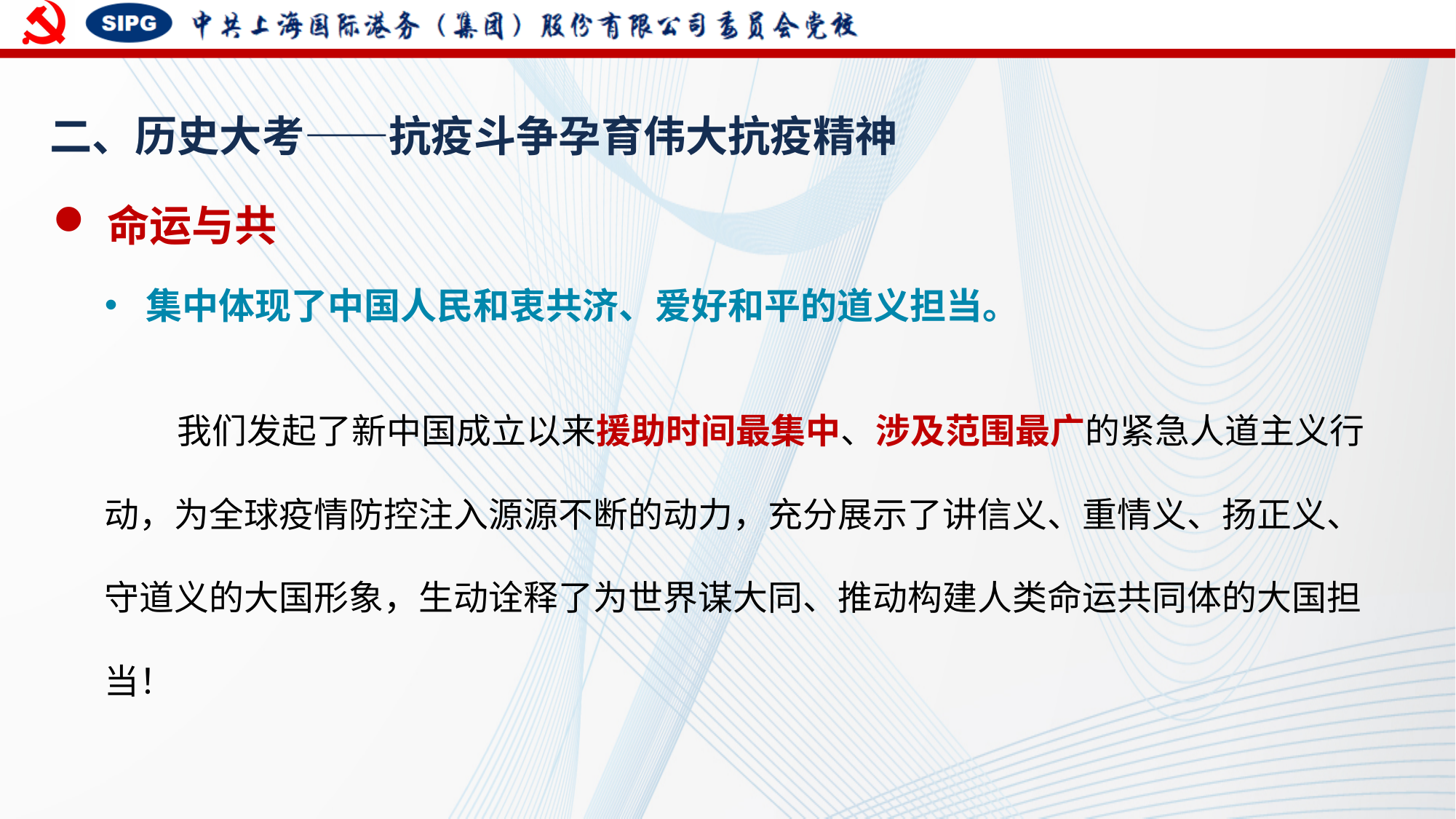

二、历史大考——抗疫斗争孕育伟大抗疫精神
命运与共
集中体现了中国人民和衷共济、爱好和平的道义担当。
  我们发起了新中国成立以来援助时间最集中、涉及范围最广的紧急人道主义行动，为全球疫情防控注入源源不断的动力，充分展示了讲信义、重情义、扬正义、守道义的大国形象，生动诠释了为世界谋大同、推动构建人类命运共同体的大国担当！